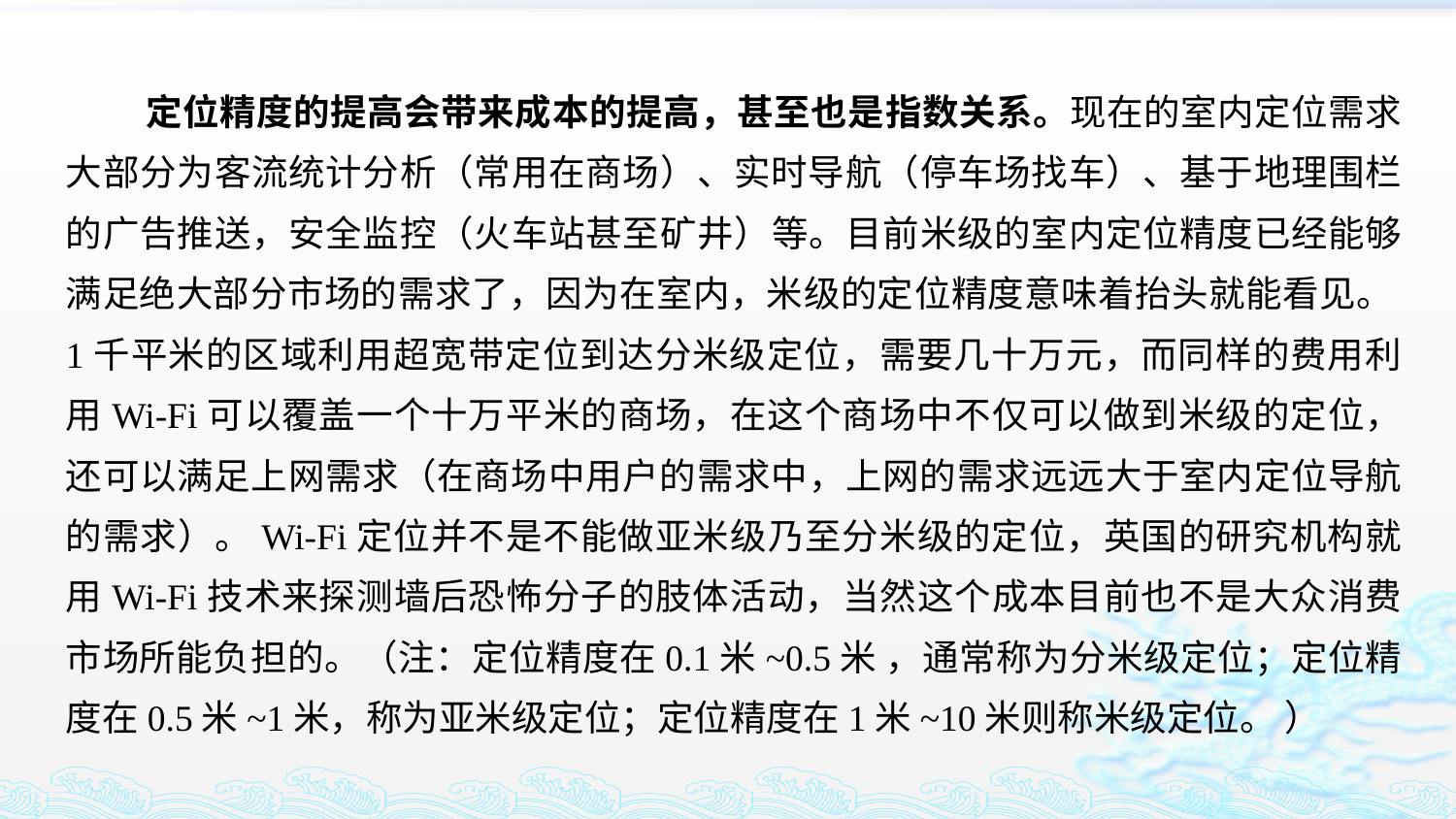

定位精度的提高会带来成本的提高，甚至也是指数关系。现在的室内定位需求大部分为客流统计分析（常用在商场）、实时导航（停车场找车）、基于地理围栏的广告推送，安全监控（火车站甚至矿井）等。目前米级的室内定位精度已经能够满足绝大部分市场的需求了，因为在室内，米级的定位精度意味着抬头就能看见。1千平米的区域利用超宽带定位到达分米级定位，需要几十万元，而同样的费用利用Wi-Fi可以覆盖一个十万平米的商场，在这个商场中不仅可以做到米级的定位，还可以满足上网需求（在商场中用户的需求中，上网的需求远远大于室内定位导航的需求）。Wi-Fi定位并不是不能做亚米级乃至分米级的定位，英国的研究机构就用Wi-Fi技术来探测墙后恐怖分子的肢体活动，当然这个成本目前也不是大众消费市场所能负担的。（注：定位精度在0.1米~0.5米 ，通常称为分米级定位；定位精度在0.5米~1米，称为亚米级定位；定位精度在1米~10米则称米级定位。 ）